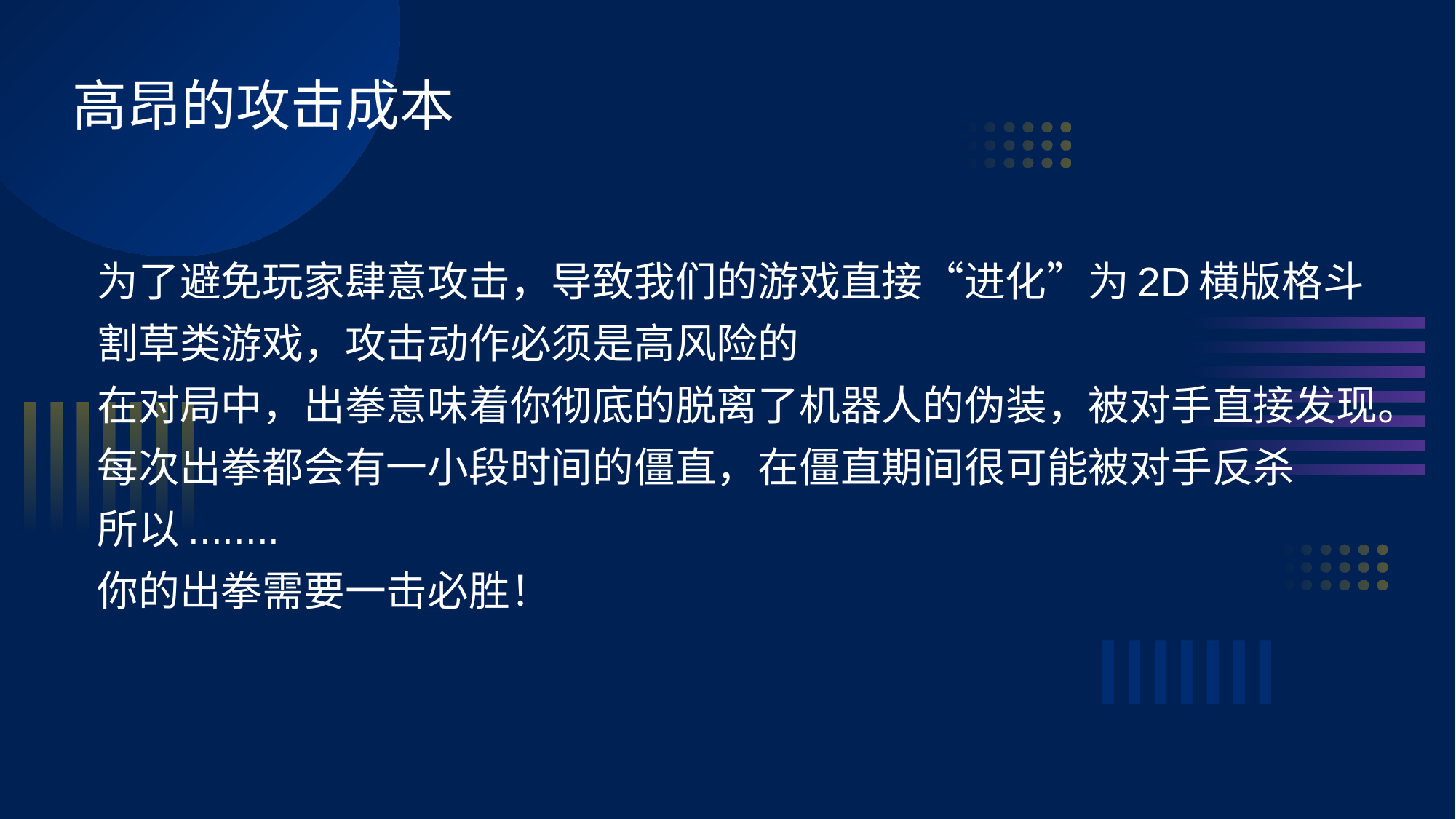

高昂的攻击成本
为了避免玩家肆意攻击，导致我们的游戏直接“进化”为2D横版格斗割草类游戏，攻击动作必须是高风险的
在对局中，出拳意味着你彻底的脱离了机器人的伪装，被对手直接发现。
每次出拳都会有一小段时间的僵直，在僵直期间很可能被对手反杀
所以........
你的出拳需要一击必胜！